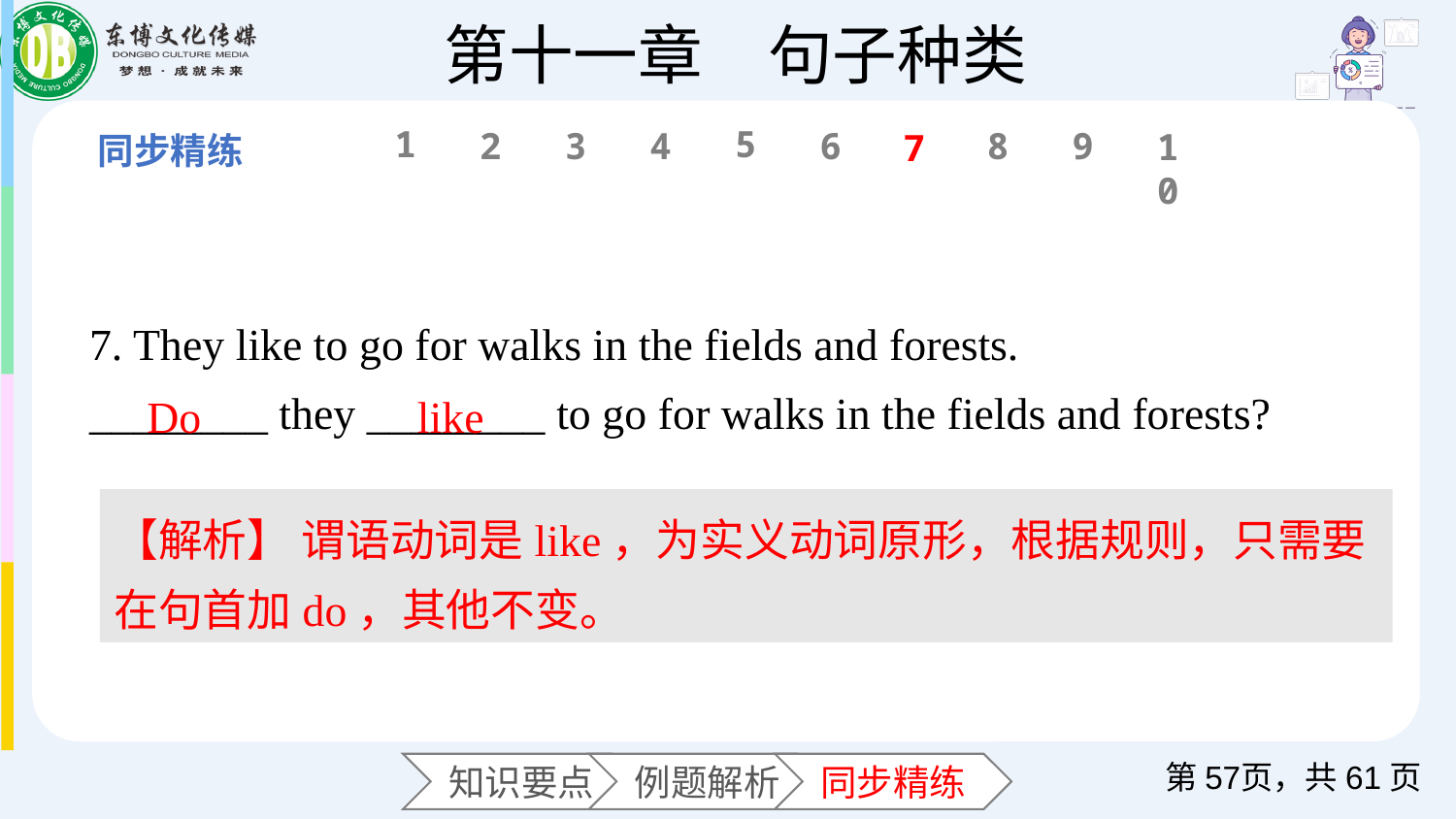

1
5
6
2
3
4
8
9
10
7

7. They like to go for walks in the fields and forests.
________ they ________ to go for walks in the fields and forests?
Do
like
【解析】 谓语动词是like，为实义动词原形，根据规则，只需要在句首加do，其他不变。